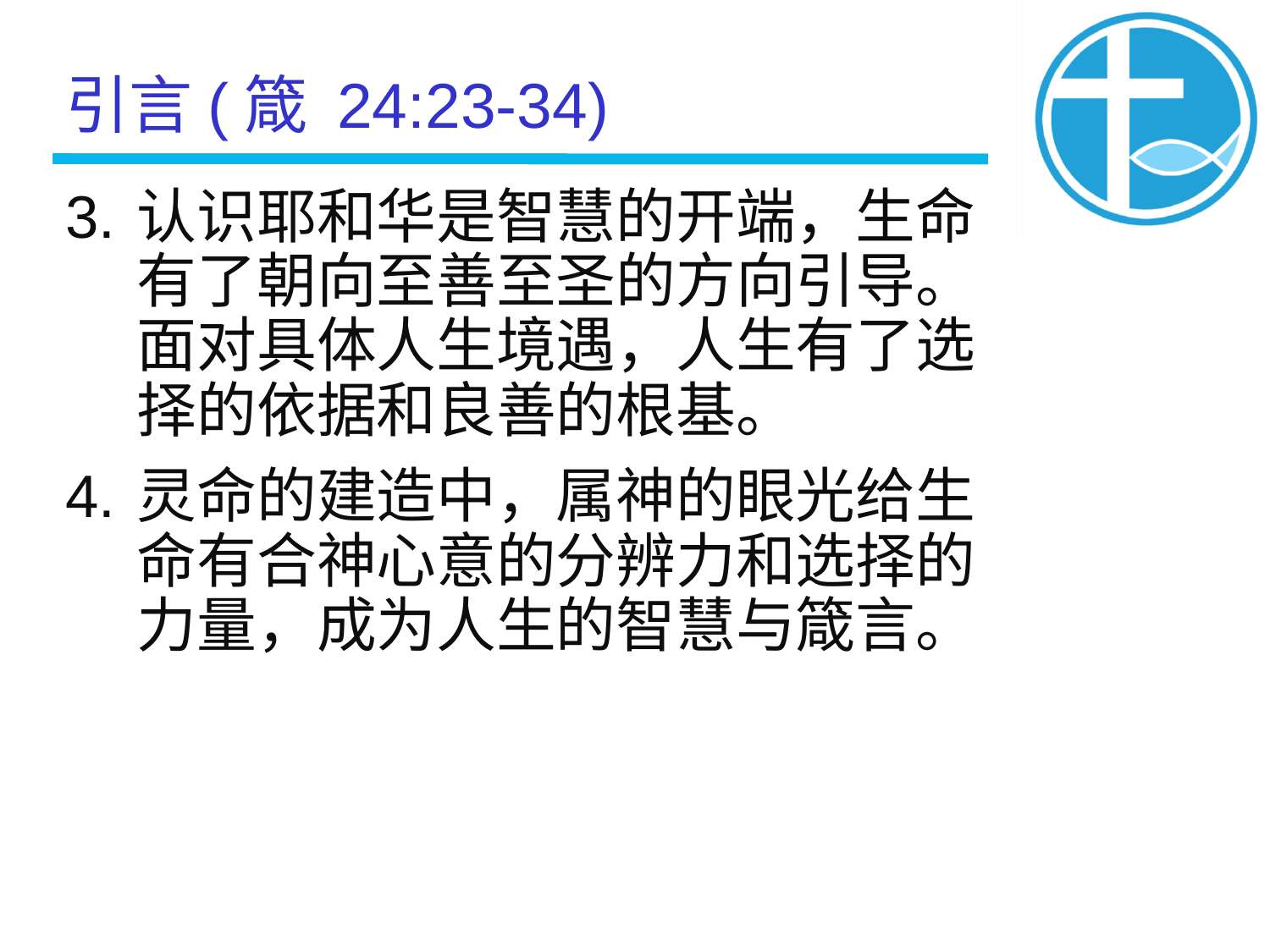

引言(箴 24:23-34)

认识耶和华是智慧的开端，生命有了朝向至善至圣的方向引导。面对具体人生境遇，人生有了选择的依据和良善的根基。
灵命的建造中，属神的眼光给生命有合神心意的分辨力和选择的力量，成为人生的智慧与箴言。